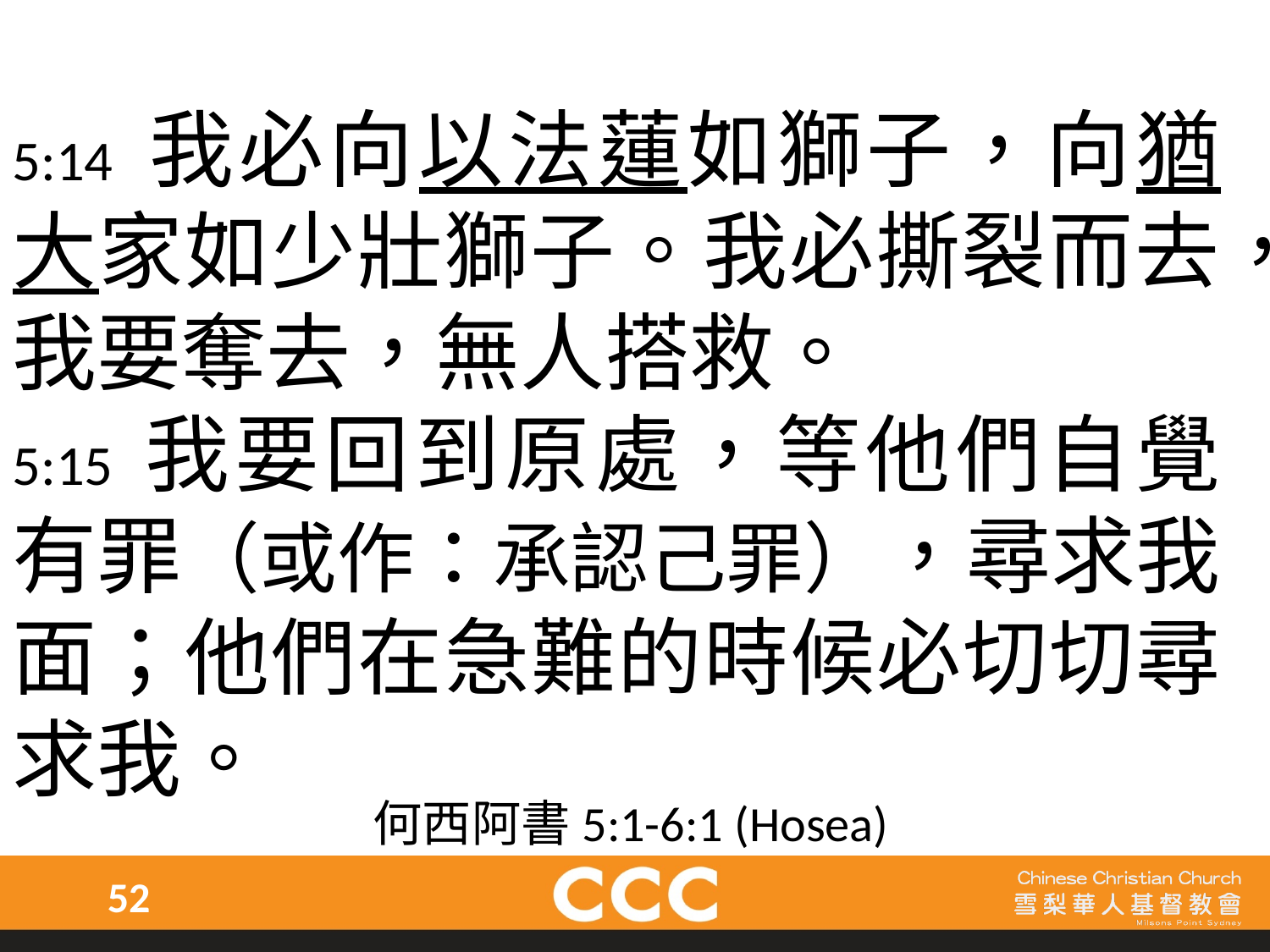

5:14 我必向以法蓮如獅子，向猶大家如少壯獅子。我必撕裂而去，我要奪去，無人搭救。
5:15	我要回到原處，等他們自覺有罪（或作：承認己罪），尋求我面；他們在急難的時候必切切尋求我。
何西阿書5:1-6:1 (Hosea)
52